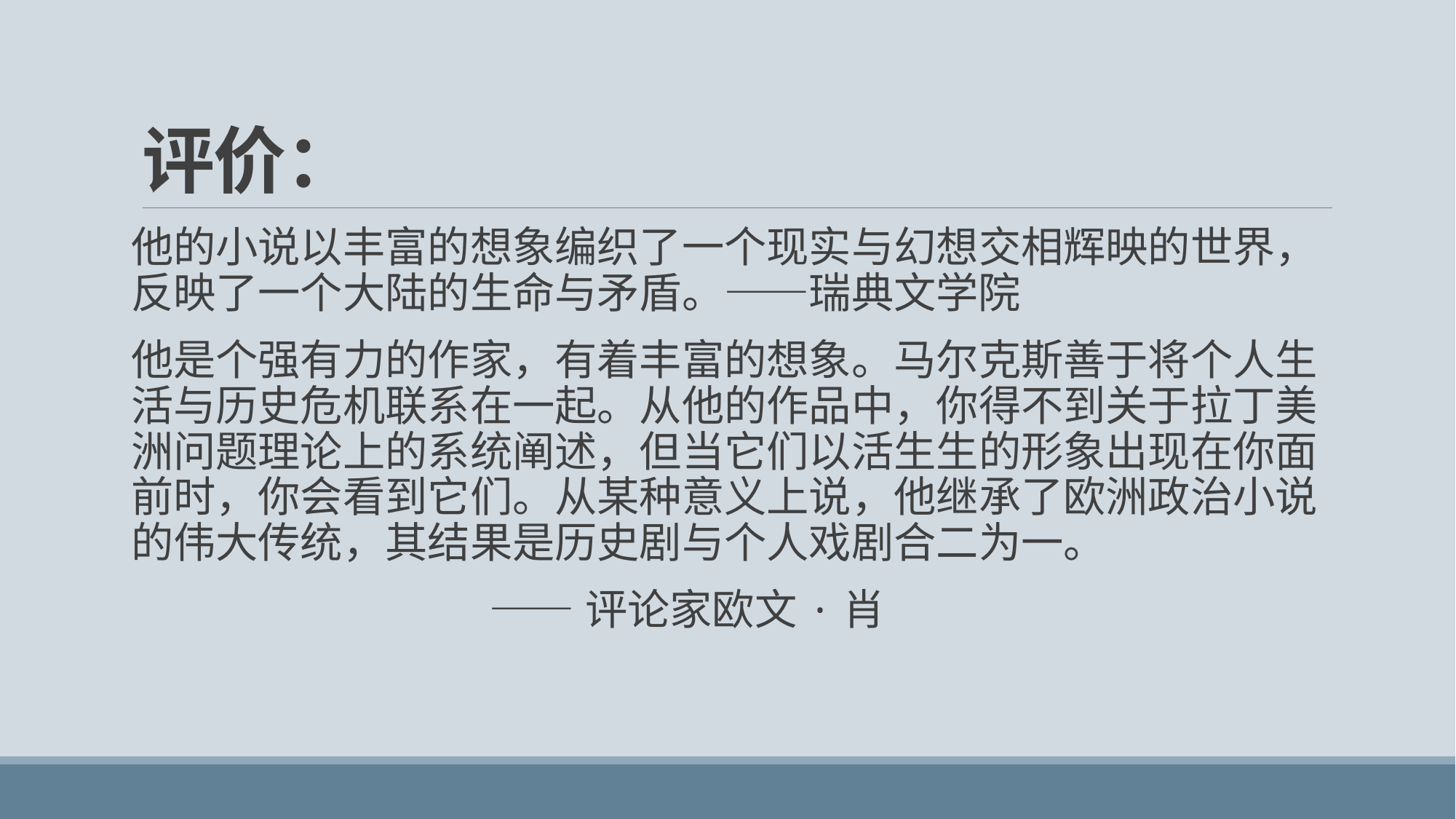

# 评价：
他的小说以丰富的想象编织了一个现实与幻想交相辉映的世界，反映了一个大陆的生命与矛盾。——瑞典文学院
他是个强有力的作家，有着丰富的想象。马尔克斯善于将个人生活与历史危机联系在一起。从他的作品中，你得不到关于拉丁美洲问题理论上的系统阐述，但当它们以活生生的形象出现在你面前时，你会看到它们。从某种意义上说，他继承了欧洲政治小说的伟大传统，其结果是历史剧与个人戏剧合二为一。
                                      ——评论家欧文·肖